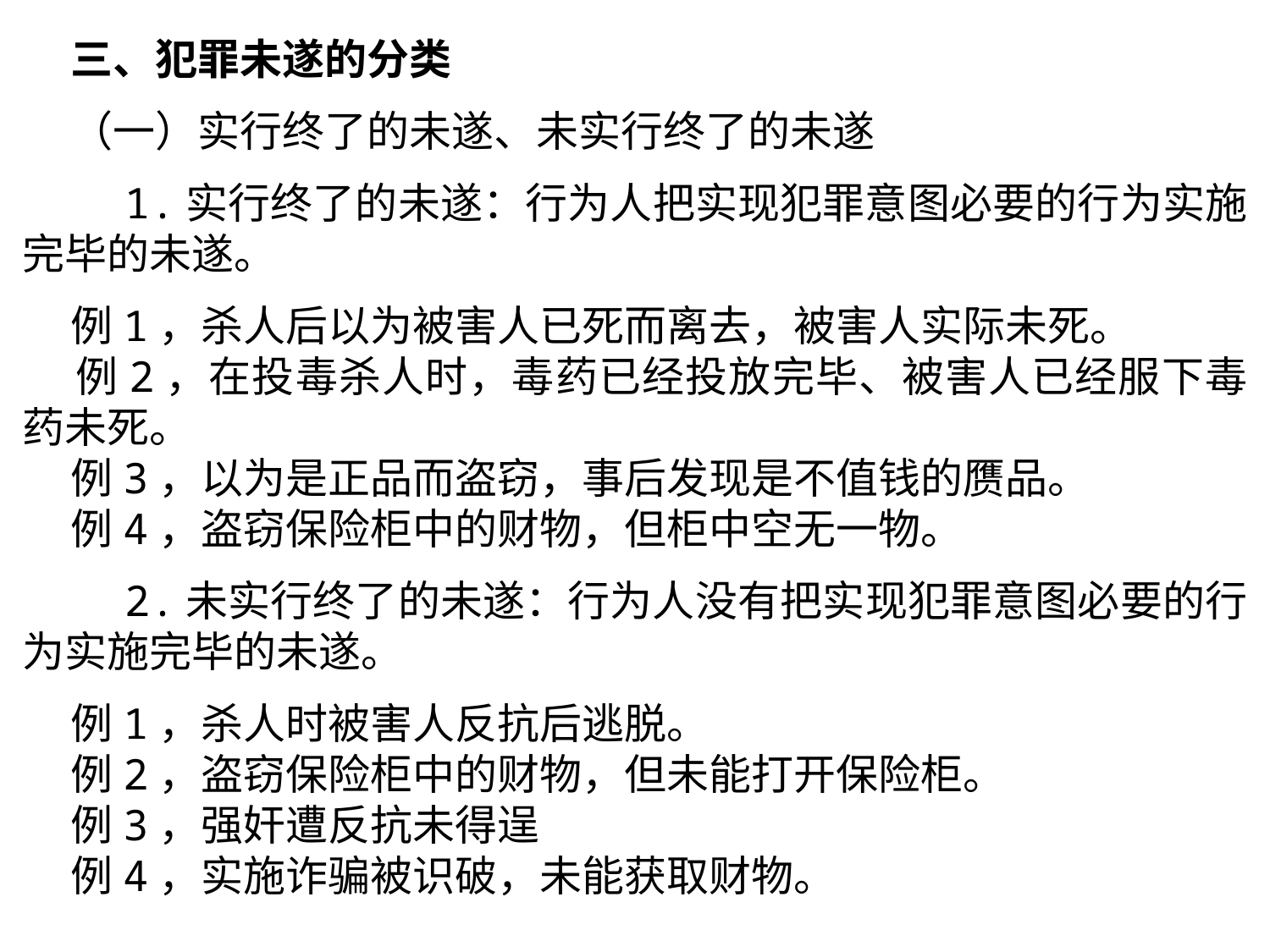

三、犯罪未遂的分类

    （一）实行终了的未遂、未实行终了的未遂

    1.实行终了的未遂：行为人把实现犯罪意图必要的行为实施完毕的未遂。

    例1，杀人后以为被害人已死而离去，被害人实际未死。
    例2，在投毒杀人时，毒药已经投放完毕、被害人已经服下毒药未死。
    例3，以为是正品而盗窃，事后发现是不值钱的赝品。
    例4，盗窃保险柜中的财物，但柜中空无一物。

    2.未实行终了的未遂：行为人没有把实现犯罪意图必要的行为实施完毕的未遂。

    例1，杀人时被害人反抗后逃脱。
    例2，盗窃保险柜中的财物，但未能打开保险柜。
    例3，强奸遭反抗未得逞
    例4，实施诈骗被识破，未能获取财物。